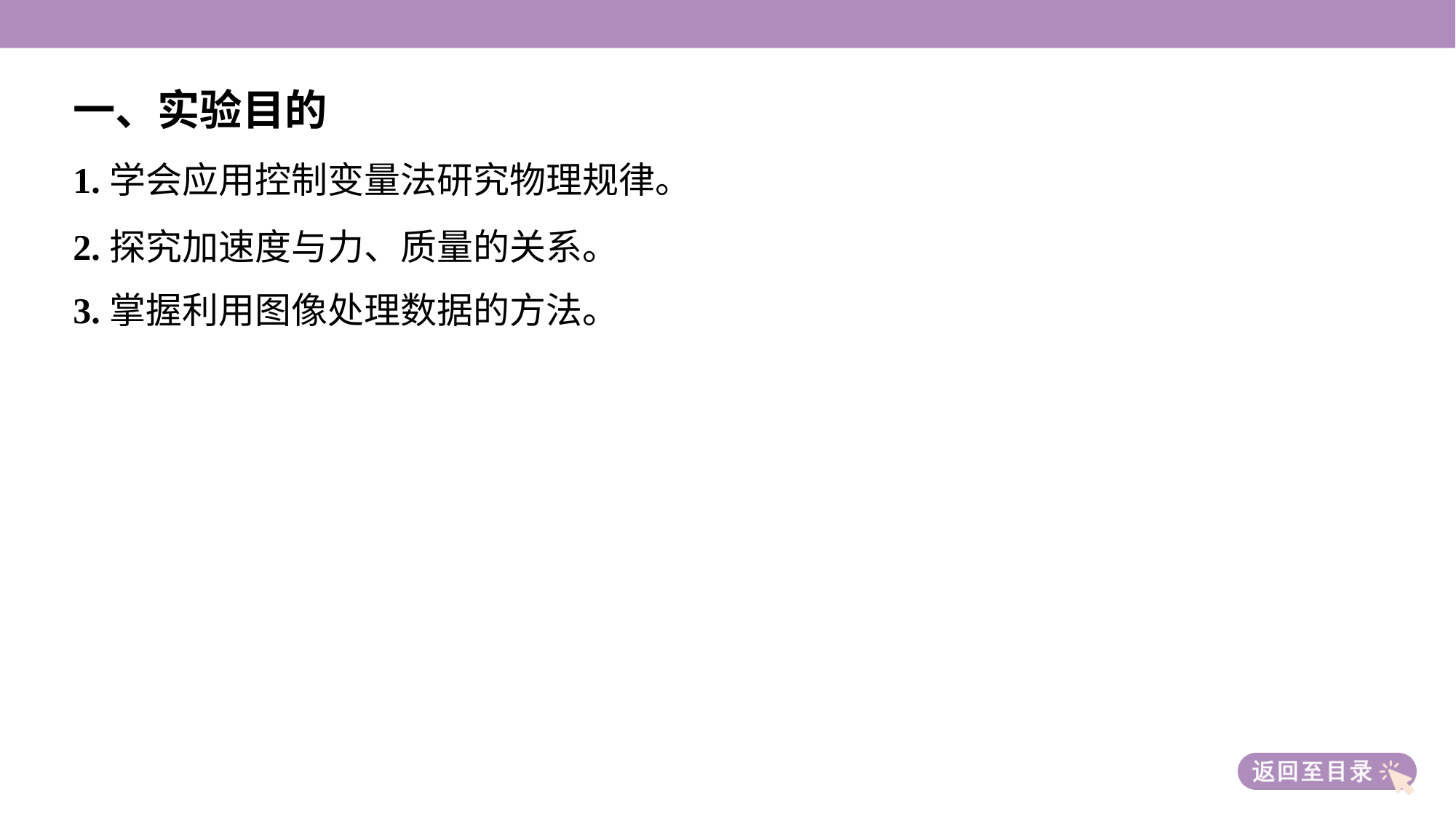

一、实验目的
1.学会应用控制变量法研究物理规律。
2.探究加速度与力、质量的关系。
3.掌握利用图像处理数据的方法。